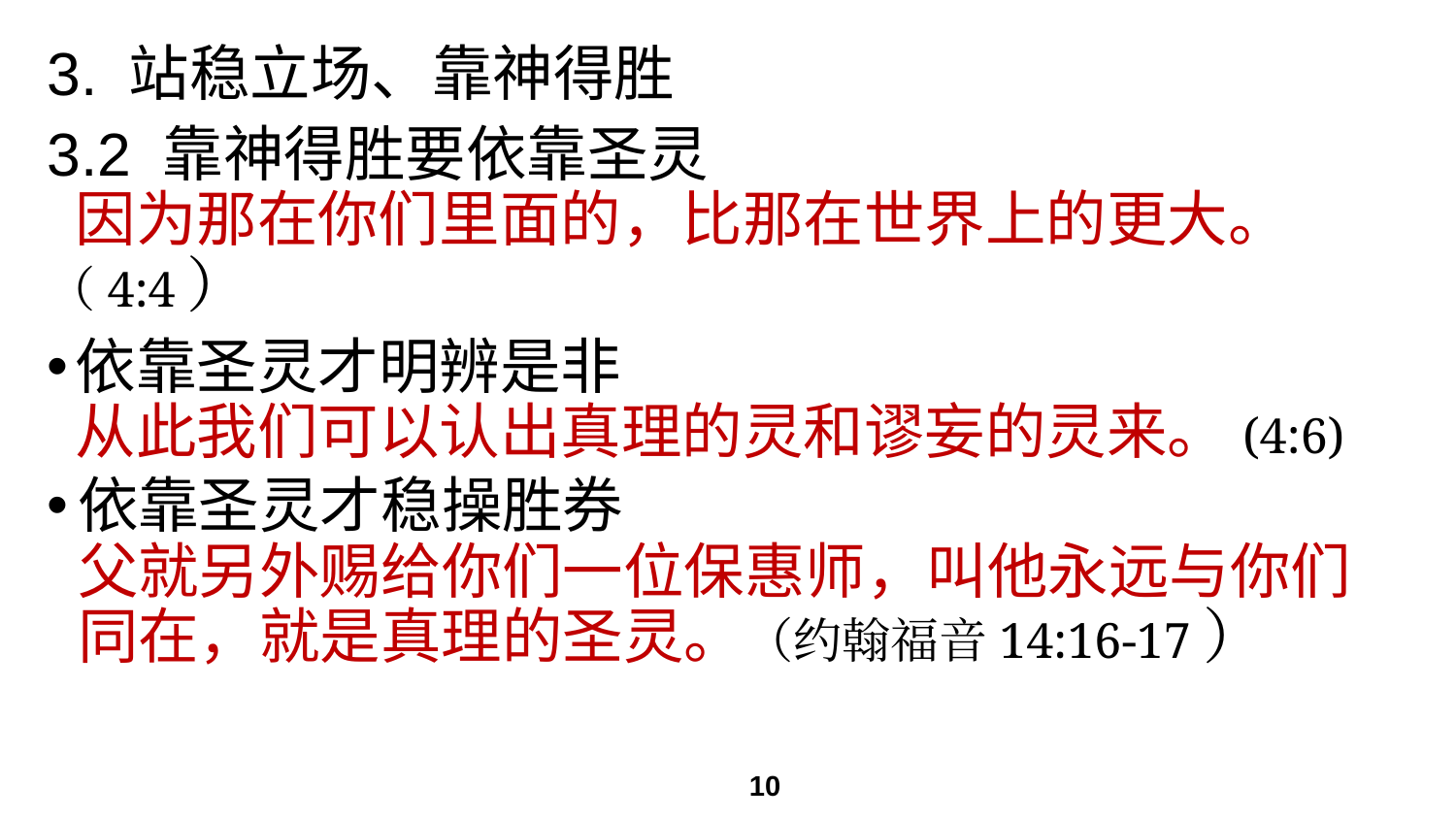

# 3. 站稳立场、靠神得胜
3.2 靠神得胜要依靠圣灵
 因为那在你们里面的，比那在世界上的更大。
（4:4）
依靠圣灵才明辨是非
从此我们可以认出真理的灵和谬妄的灵来。(4:6)
依靠圣灵才稳操胜券
父就另外赐给你们一位保惠师，叫他永远与你们同在，就是真理的圣灵。（约翰福音14:16-17）

10